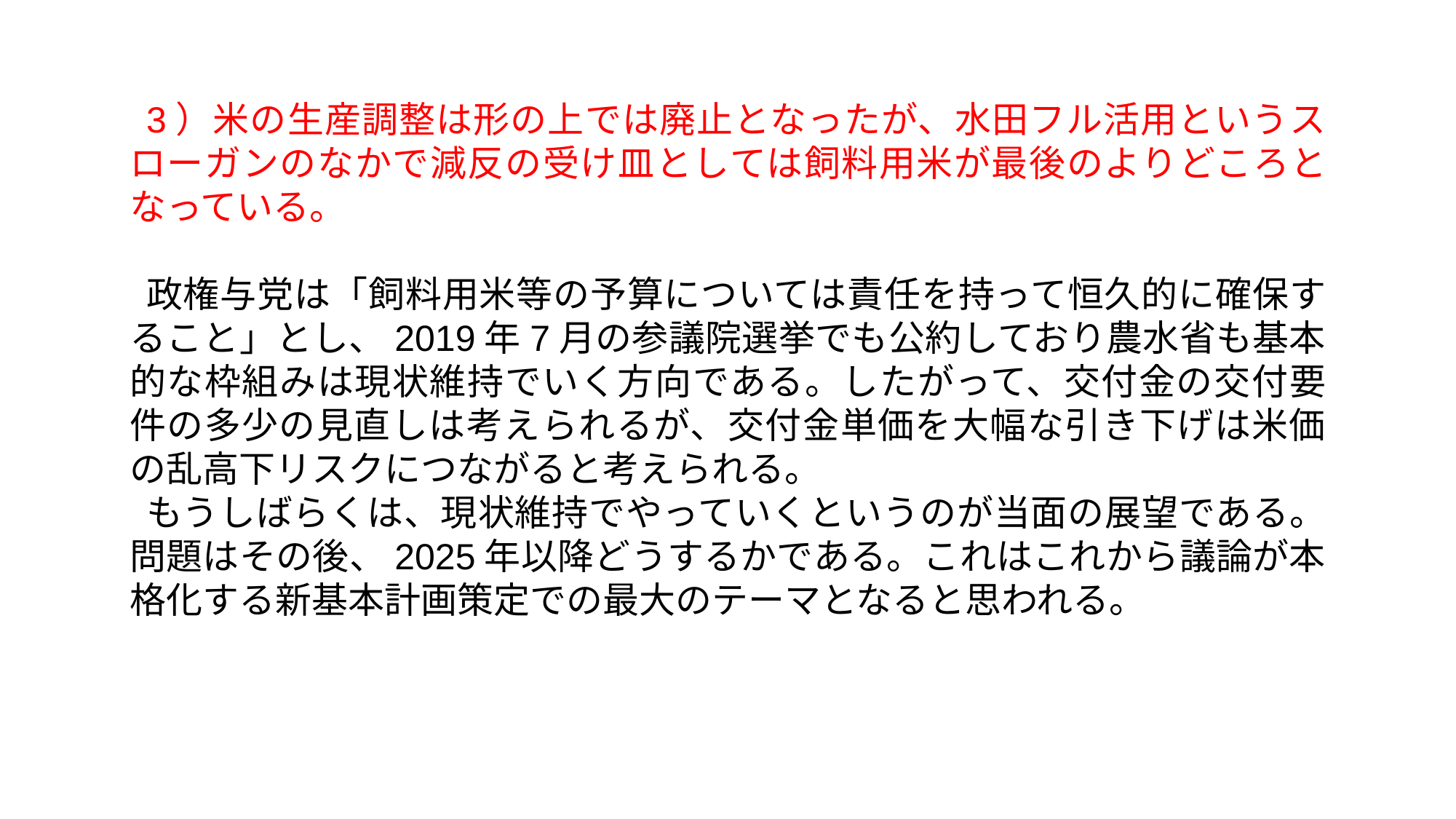

3）米の生産調整は形の上では廃止となったが、水田フル活用というスローガンのなかで減反の受け皿としては飼料用米が最後のよりどころとなっている。

政権与党は「飼料用米等の予算については責任を持って恒久的に確保すること」とし、2019年7月の参議院選挙でも公約しており農水省も基本的な枠組みは現状維持でいく方向である。したがって、交付金の交付要件の多少の見直しは考えられるが、交付金単価を大幅な引き下げは米価の乱高下リスクにつながると考えられる。
もうしばらくは、現状維持でやっていくというのが当面の展望である。問題はその後、2025年以降どうするかである。これはこれから議論が本格化する新基本計画策定での最大のテーマとなると思われる。